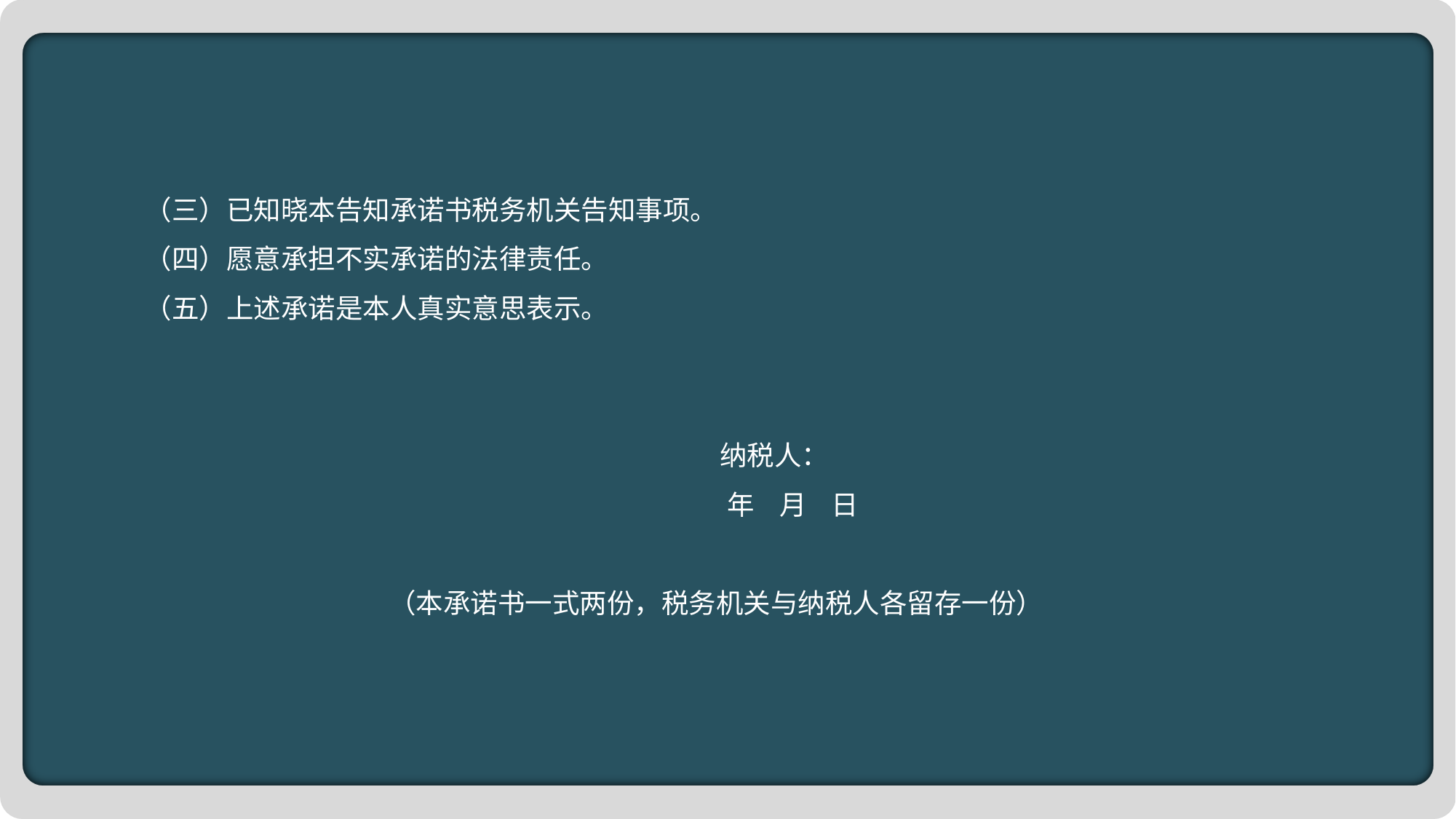

（三）已知晓本告知承诺书税务机关告知事项。
（四）愿意承担不实承诺的法律责任。
（五）上述承诺是本人真实意思表示。

          纳税人：
                年    月    日

（本承诺书一式两份，税务机关与纳税人各留存一份）